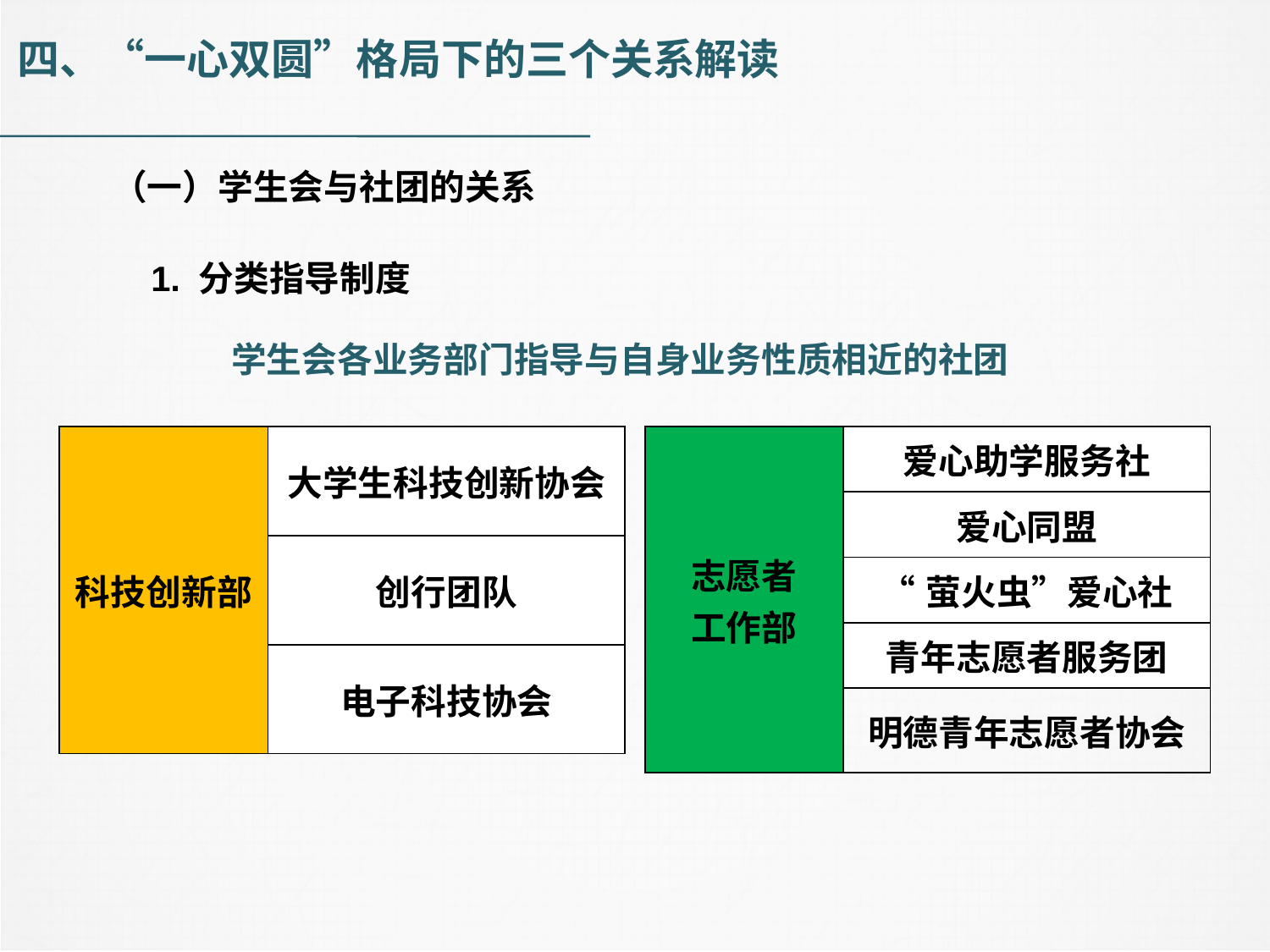

四、“一心双圆”格局下的三个关系解读
（一）学生会与社团的关系

  1. 分类指导制度
学生会各业务部门指导与自身业务性质相近的社团
| 科技创新部 | 大学生科技创新协会 |
| --- | --- |
|  | 创行团队 |
|  | 电子科技协会 |
| 志愿者 工作部 | 爱心助学服务社 |
| --- | --- |
|  | 爱心同盟 |
|  | “萤火虫”爱心社 |
|  | 青年志愿者服务团 |
|  | 明德青年志愿者协会 |